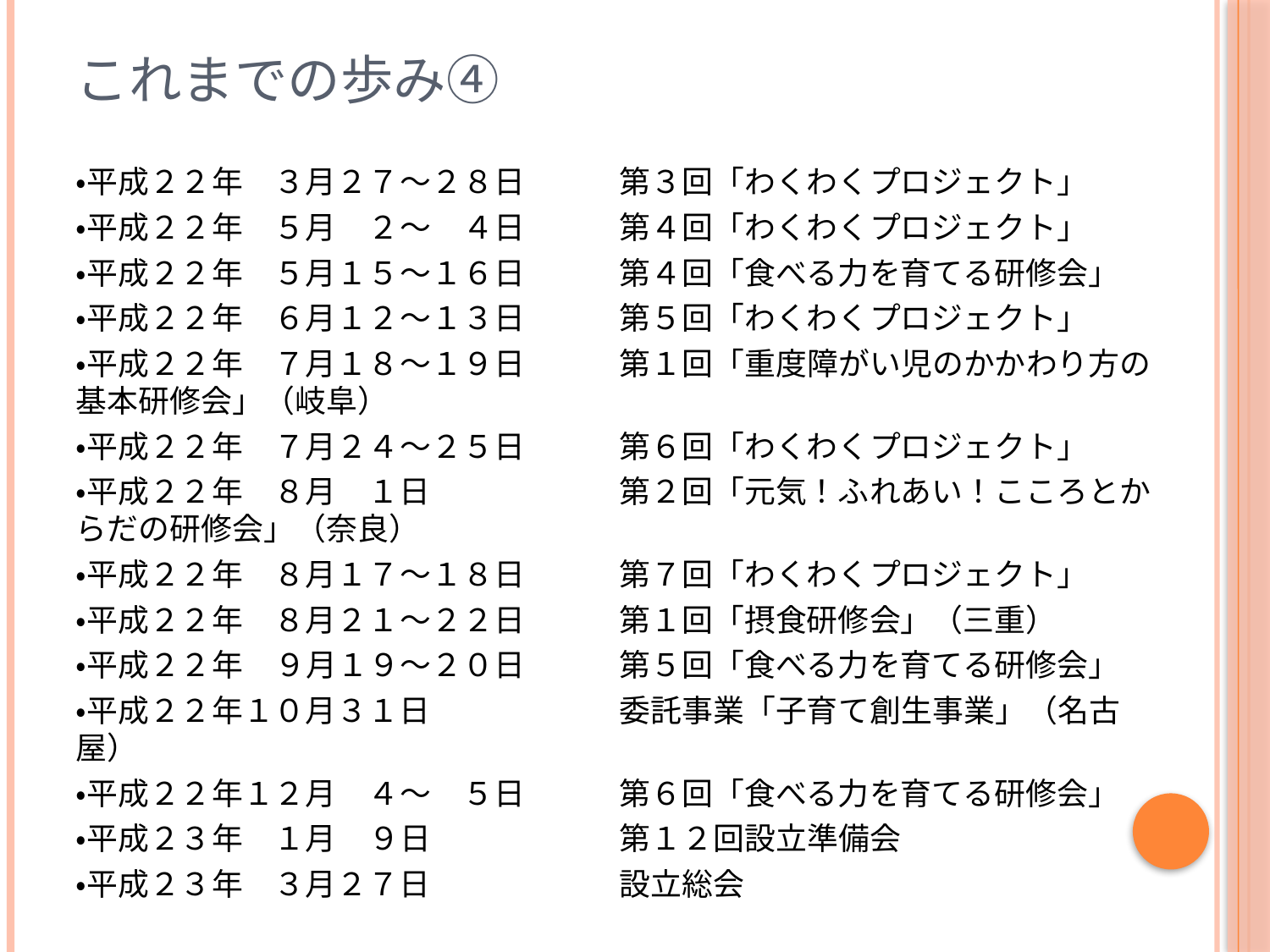

# これまでの歩み④
・平成２２年　３月２７～２８日　　　第３回「わくわくプロジェクト」
・平成２２年　５月　２～　４日　　　第４回「わくわくプロジェクト」
・平成２２年　５月１５～１６日　　　第４回「食べる力を育てる研修会」
・平成２２年　６月１２～１３日　　　第５回「わくわくプロジェクト」
・平成２２年　７月１８～１９日　　　第１回「重度障がい児のかかわり方の基本研修会」（岐阜）
・平成２２年　７月２４～２５日　　　第６回「わくわくプロジェクト」
・平成２２年　８月　１日　　　　　　第２回「元気！ふれあい！こころとからだの研修会」（奈良）
・平成２２年　８月１７～１８日　　　第７回「わくわくプロジェクト」
・平成２２年　８月２１～２２日　　　第１回「摂食研修会」（三重）
・平成２２年　９月１９～２０日　　　第５回「食べる力を育てる研修会」
・平成２２年１０月３１日　　　　　　委託事業「子育て創生事業」（名古屋）
・平成２２年１２月　４～　５日　　　第６回「食べる力を育てる研修会」
・平成２３年　１月　９日　　　　　　第１２回設立準備会
・平成２３年　３月２７日　　　　　　設立総会